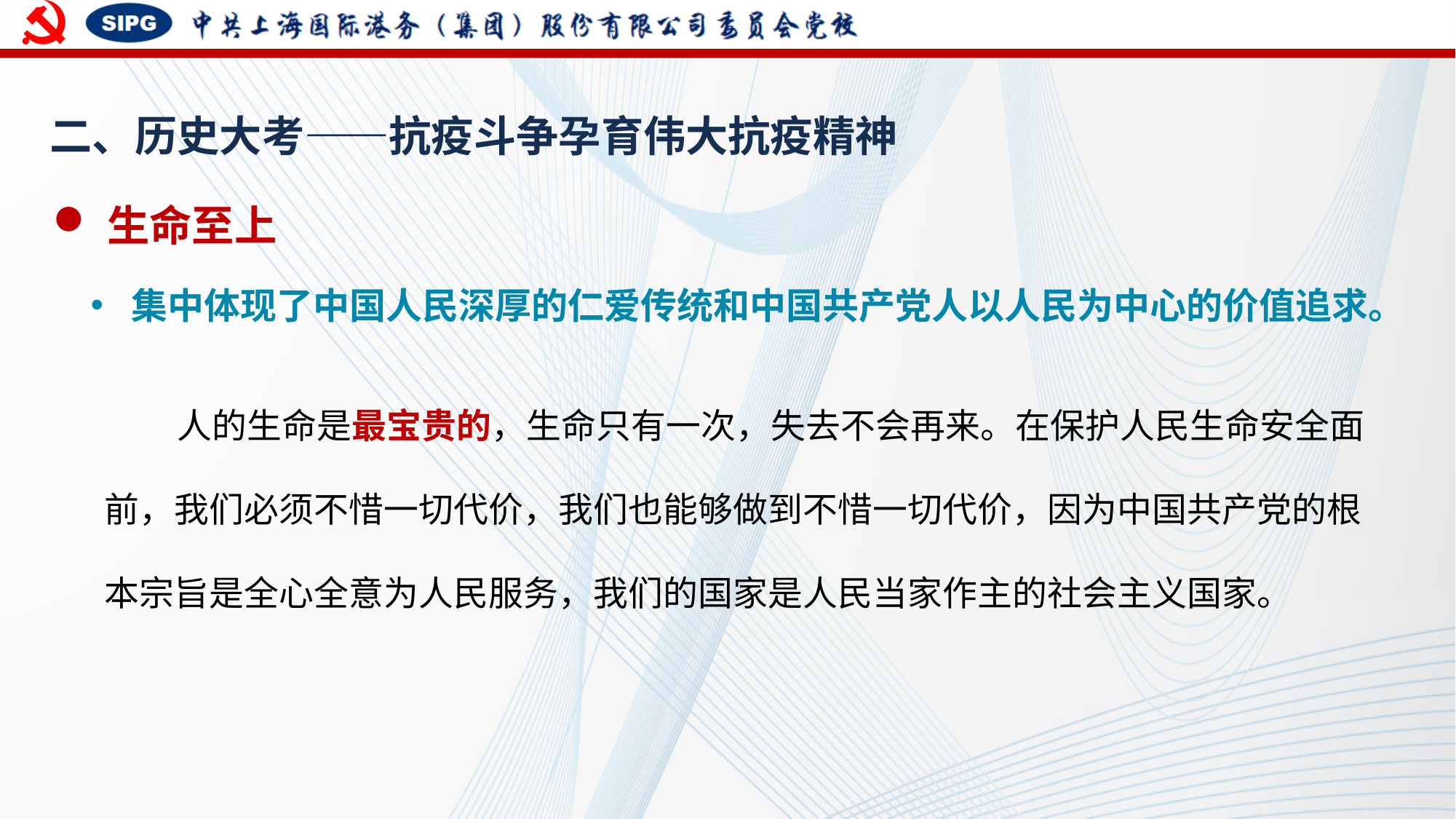

二、历史大考——抗疫斗争孕育伟大抗疫精神
生命至上
集中体现了中国人民深厚的仁爱传统和中国共产党人以人民为中心的价值追求。
  人的生命是最宝贵的，生命只有一次，失去不会再来。在保护人民生命安全面前，我们必须不惜一切代价，我们也能够做到不惜一切代价，因为中国共产党的根本宗旨是全心全意为人民服务，我们的国家是人民当家作主的社会主义国家。